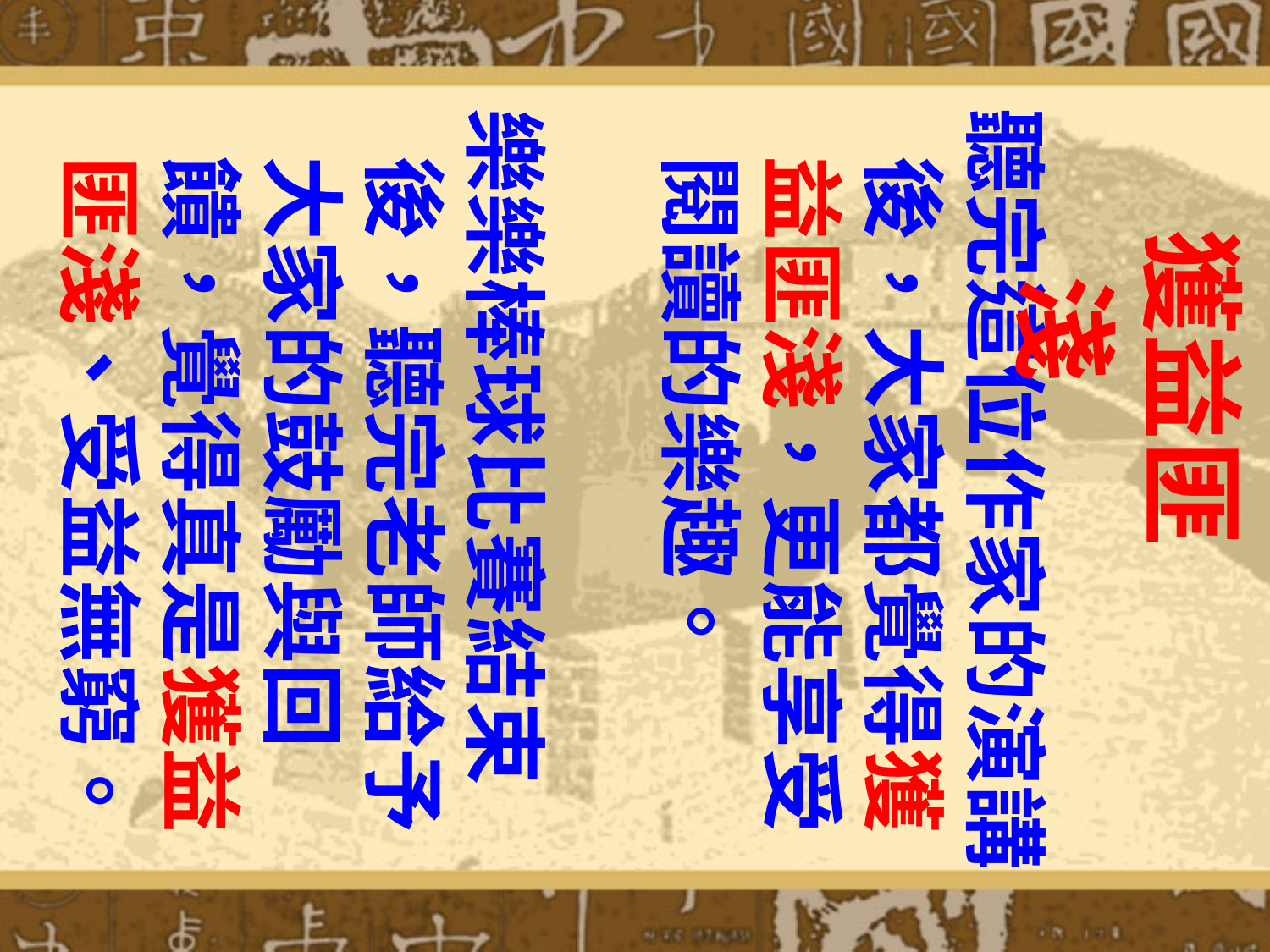

樂樂棒球比賽結束後，聽完老師給予大家的鼓勵與回饋，覺得真是獲益匪淺、受益無窮。
聽完這位作家的演講後，大家都覺得獲益匪淺，更能享受閱讀的樂趣。
獲益匪淺